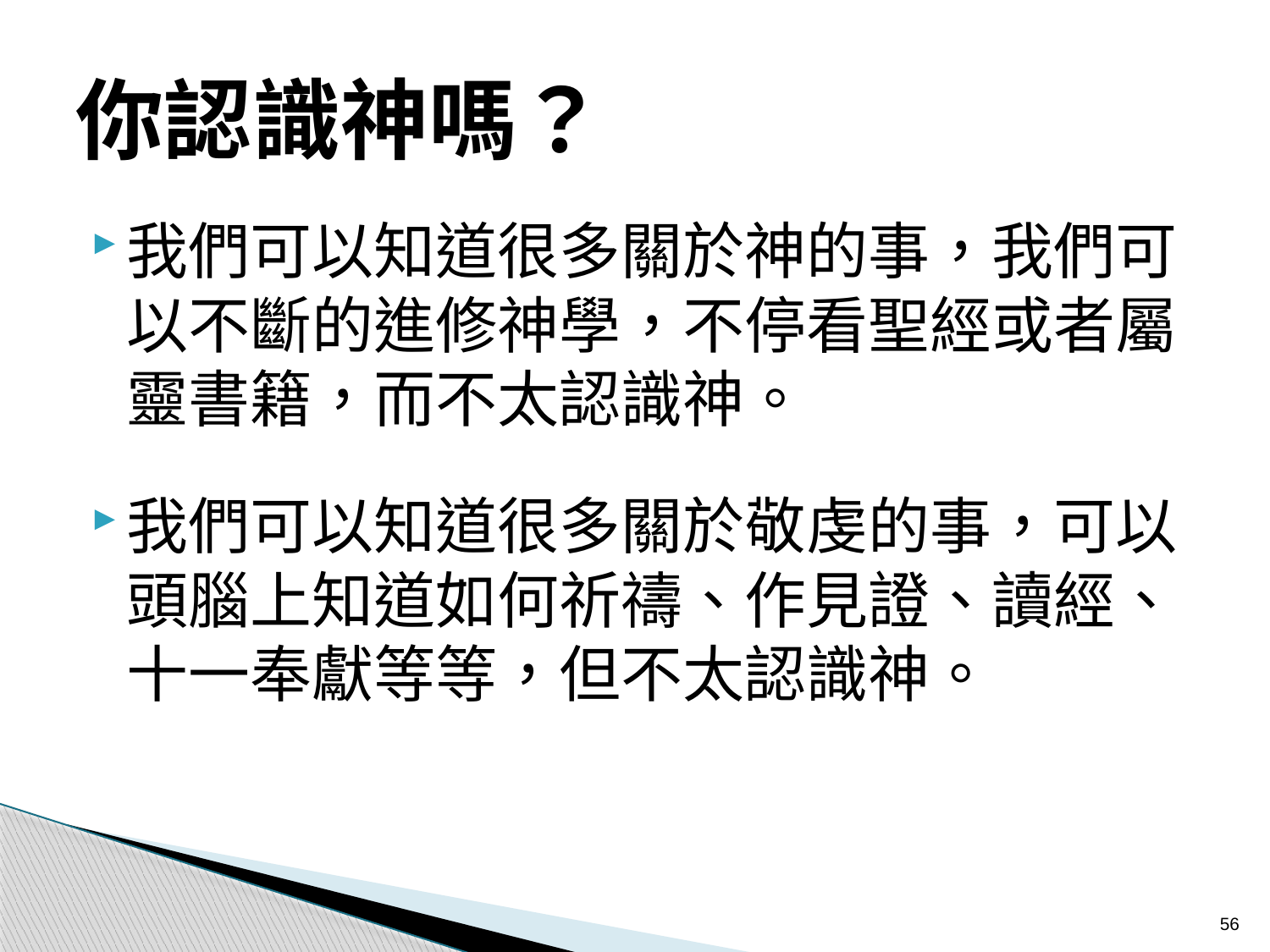

# 你認識神嗎？
我們可以知道很多關於神的事，我們可以不斷的進修神學，不停看聖經或者屬靈書籍，而不太認識神。
我們可以知道很多關於敬虔的事，可以頭腦上知道如何祈禱、作見證、讀經、十一奉獻等等，但不太認識神。
56